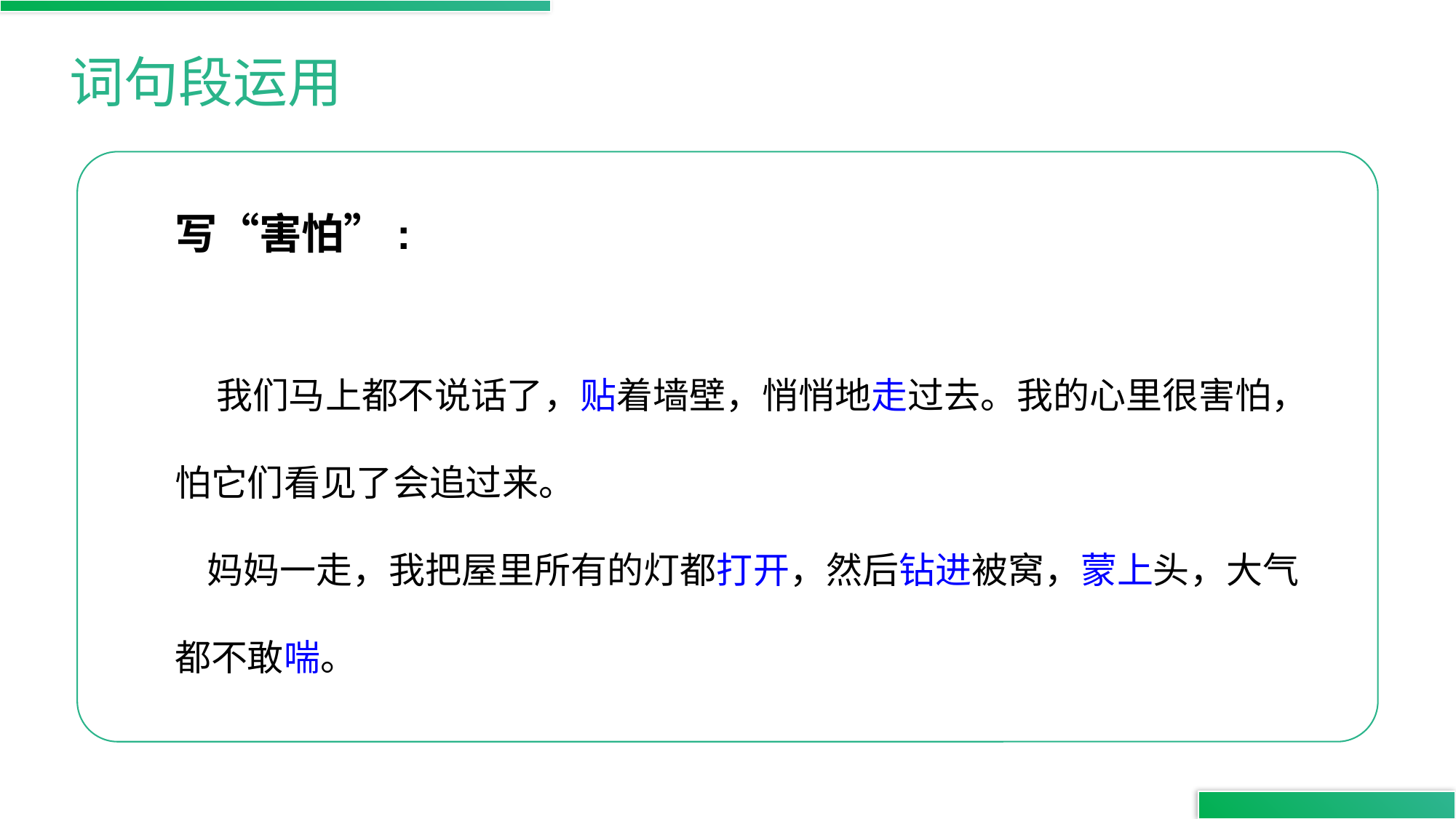

词句段运用
写“害怕”:
    我们马上都不说话了，贴着墙壁，悄悄地走过去。我的心里很害怕，怕它们看见了会追过来。
    妈妈一走，我把屋里所有的灯都打开，然后钻进被窝，蒙上头，大气都不敢喘。